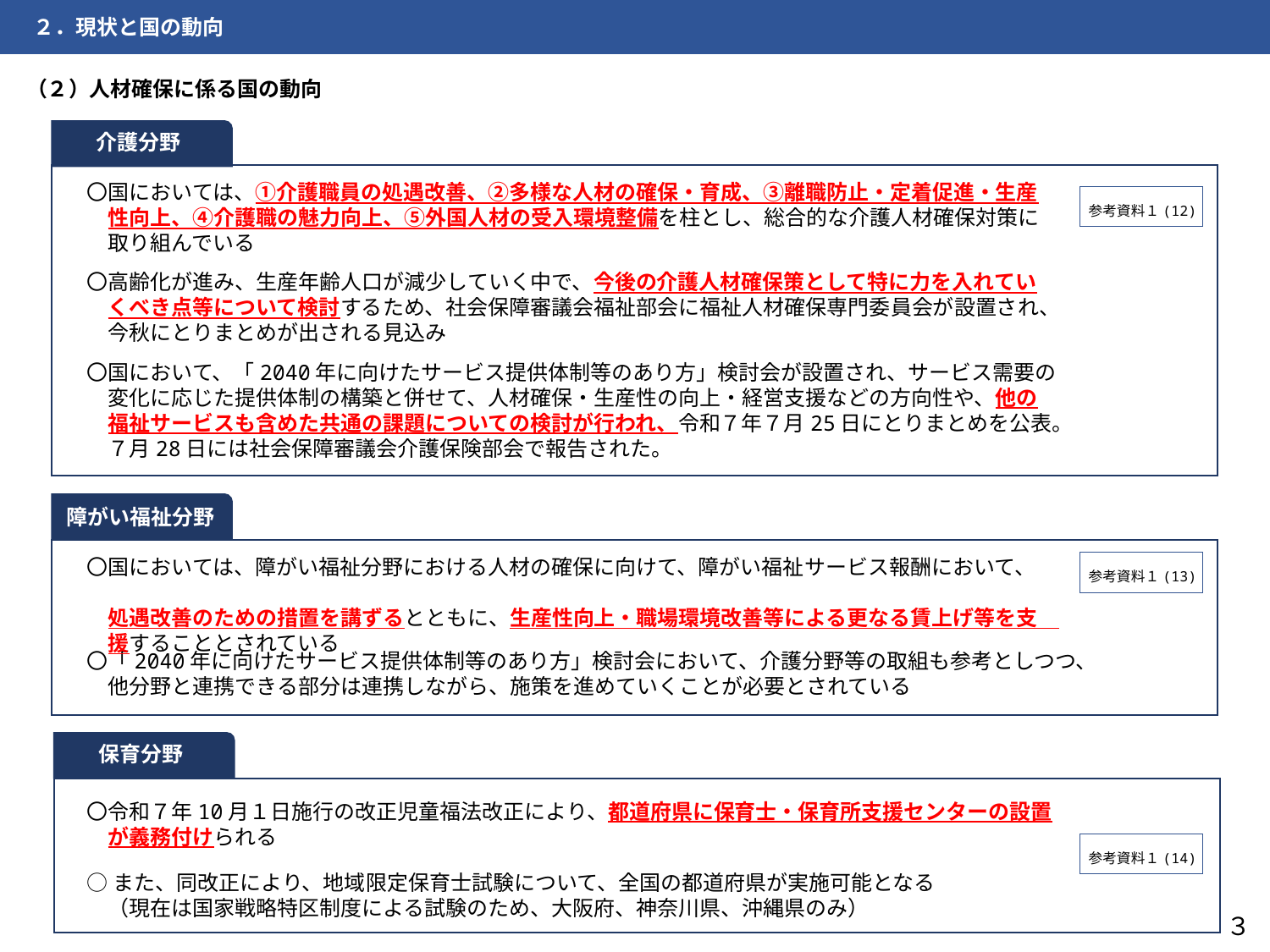

２．現状と国の動向
（２）人材確保に係る国の動向

介護分野

〇国においては、➀介護職員の処遇改善、②多様な人材の確保・育成、③離職防止・定着促進・生産
　性向上、④介護職の魅力向上、⑤外国人材の受入環境整備を柱とし、総合的な介護人材確保対策に
　取り組んでいる

参考資料１(12)
〇高齢化が進み、生産年齢人口が減少していく中で、今後の介護人材確保策として特に力を入れてい
　くべき点等について検討するため、社会保障審議会福祉部会に福祉人材確保専門委員会が設置され、
　今秋にとりまとめが出される見込み
〇国において、「2040年に向けたサービス提供体制等のあり方」検討会が設置され、サービス需要の
　変化に応じた提供体制の構築と併せて、人材確保・生産性の向上・経営支援などの方向性や、他の
　福祉サービスも含めた共通の課題についての検討が行われ、令和７年７月25日にとりまとめを公表。
　７月28日には社会保障審議会介護保険部会で報告された。

障がい福祉分野

〇国においては、障がい福祉分野における人材の確保に向けて、障がい福祉サービス報酬において、
　処遇改善のための措置を講ずるとともに、生産性向上・職場環境改善等による更なる賃上げ等を支
　援することとされている

参考資料１(13)
〇「2040年に向けたサービス提供体制等のあり方」検討会において、介護分野等の取組も参考としつつ、
　他分野と連携できる部分は連携しながら、施策を進めていくことが必要とされている

保育分野

〇令和７年10月１日施行の改正児童福法改正により、都道府県に保育士・保育所支援センターの設置
　が義務付けられる

参考資料１(14)
○また、同改正により、地域限定保育士試験について、全国の都道府県が実施可能となる
　（現在は国家戦略特区制度による試験のため、大阪府、神奈川県、沖縄県のみ）
３